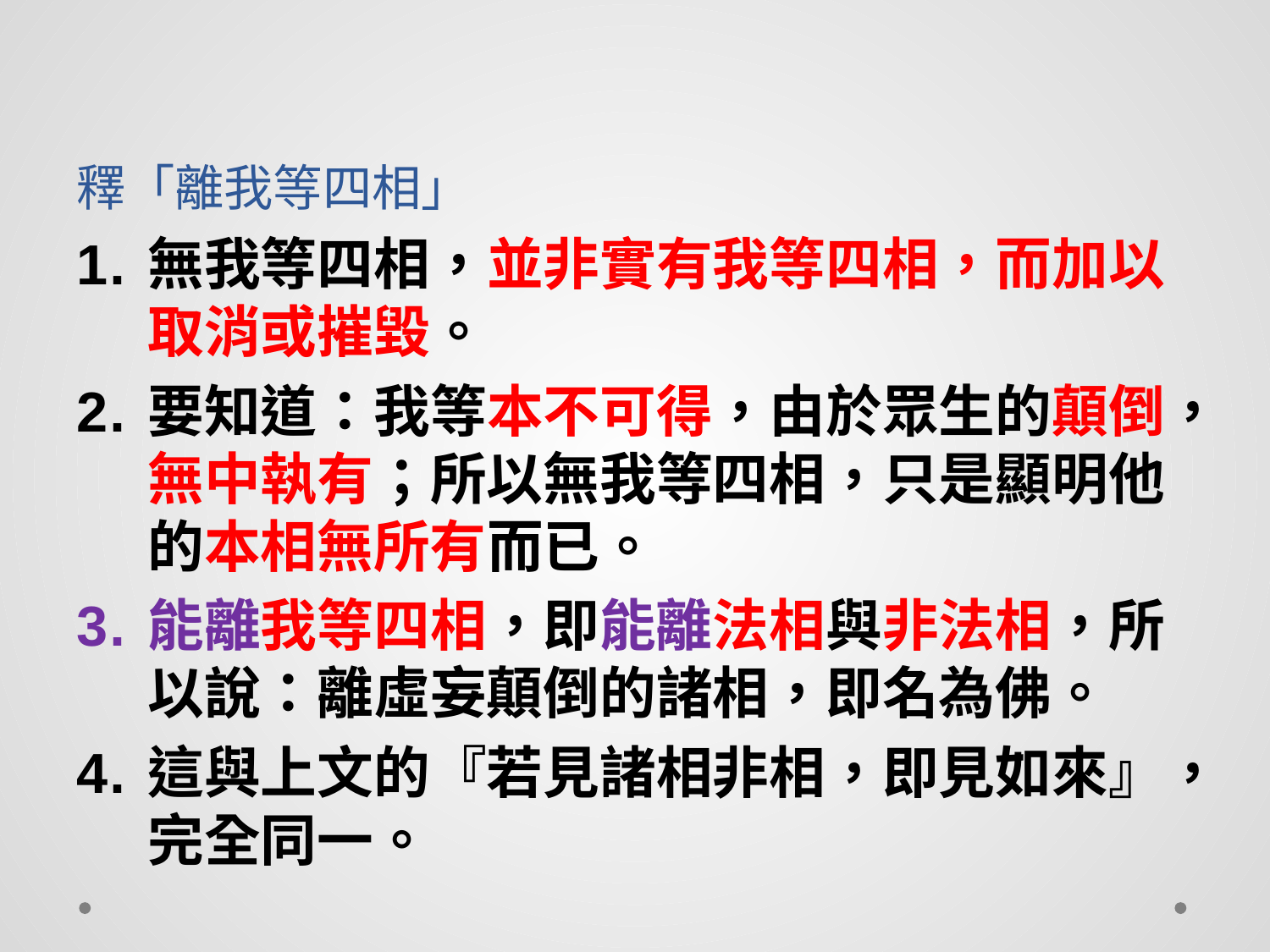

# 釋「離我等四相」
無我等四相，並非實有我等四相，而加以取消或摧毀。
要知道：我等本不可得，由於眾生的顛倒，無中執有；所以無我等四相，只是顯明他的本相無所有而已。
能離我等四相，即能離法相與非法相，所以說：離虛妄顛倒的諸相，即名為佛。
這與上文的『若見諸相非相，即見如來』，完全同一。